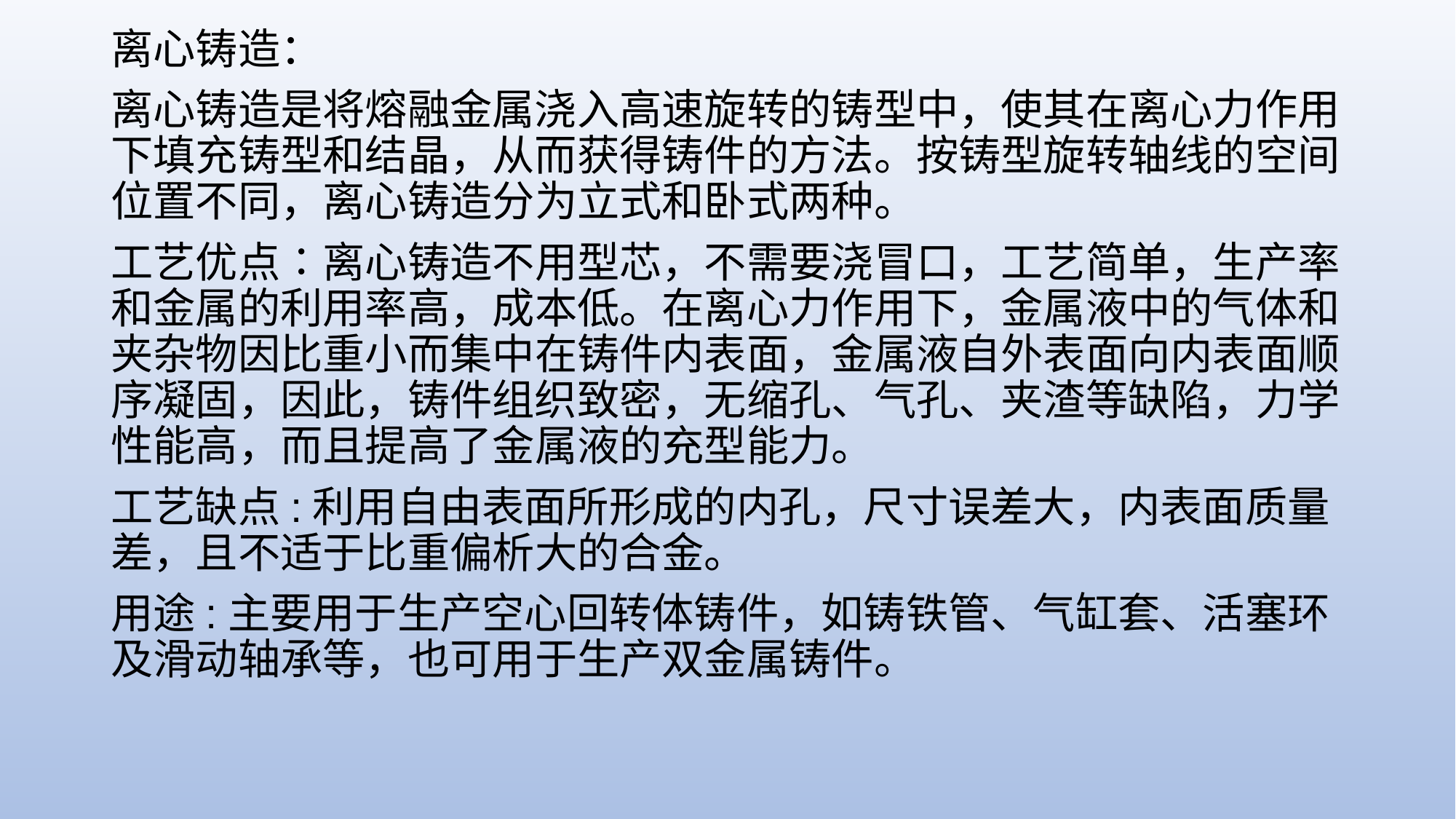

离心铸造：
离心铸造是将熔融金属浇入高速旋转的铸型中，使其在离心力作用下填充铸型和结晶，从而获得铸件的方法。按铸型旋转轴线的空间位置不同，离心铸造分为立式和卧式两种。
工艺优点∶离心铸造不用型芯，不需要浇冒口，工艺简单，生产率和金属的利用率高，成本低。在离心力作用下，金属液中的气体和夹杂物因比重小而集中在铸件内表面，金属液自外表面向内表面顺序凝固，因此，铸件组织致密，无缩孔、气孔、夹渣等缺陷，力学性能高，而且提高了金属液的充型能力。
工艺缺点:利用自由表面所形成的内孔，尺寸误差大，内表面质量差，且不适于比重偏析大的合金。
用途:主要用于生产空心回转体铸件，如铸铁管、气缸套、活塞环及滑动轴承等，也可用于生产双金属铸件。